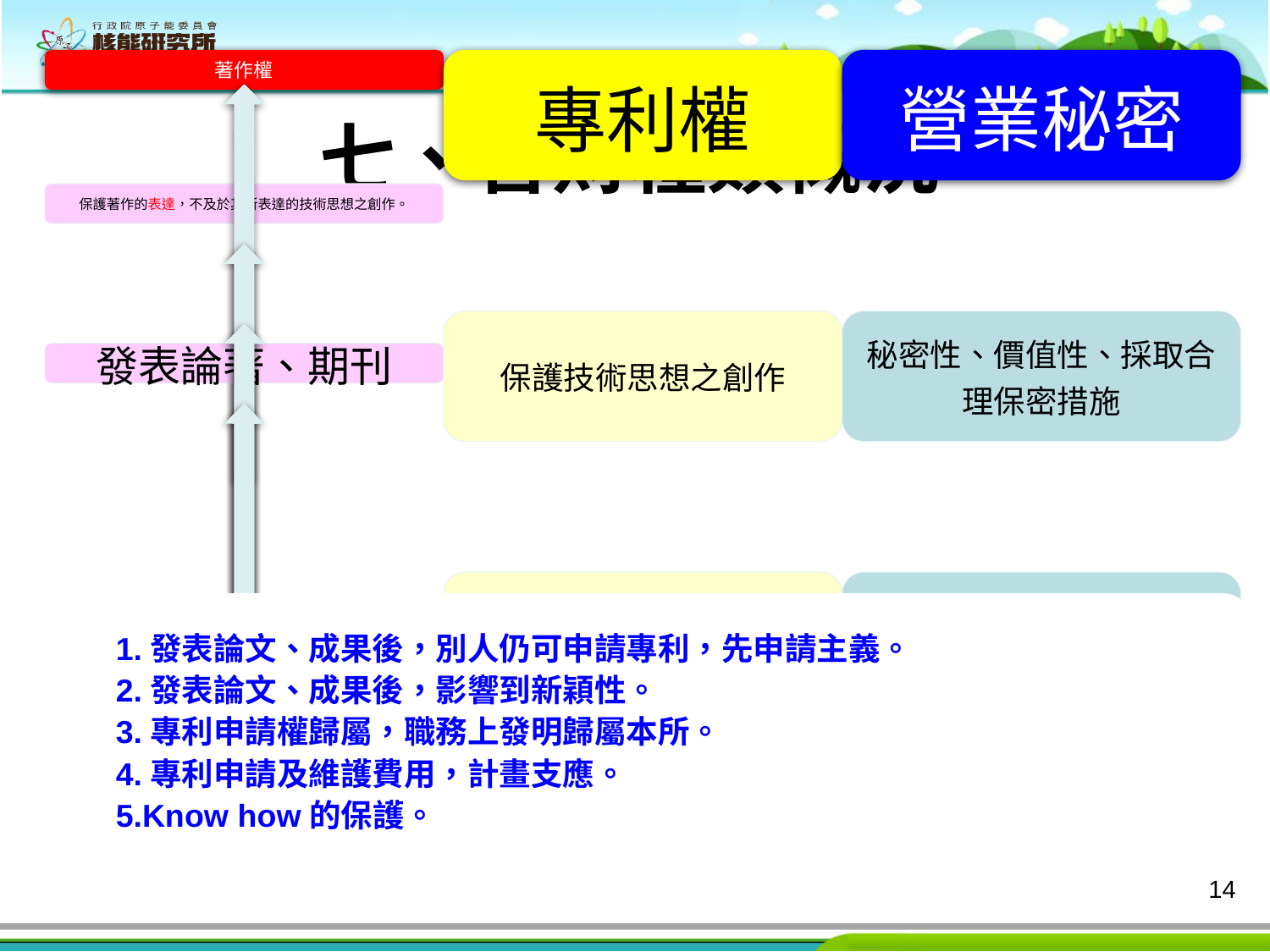

著作權
保護著作的表達，不及於其所表達的技術思想之創作。
發表論著、期刊
專利權
保護技術思想之創作
發明、新型、設計
營業秘密
秘密性、價值性、採取合理保密措施
Know how、秘方
# 七、智財種類概況

1.發表論文、成果後，別人仍可申請專利，先申請主義。
2.發表論文、成果後，影響到新穎性。
3.專利申請權歸屬，職務上發明歸屬本所。
4.專利申請及維護費用，計畫支應。
5.Know how的保護。
14